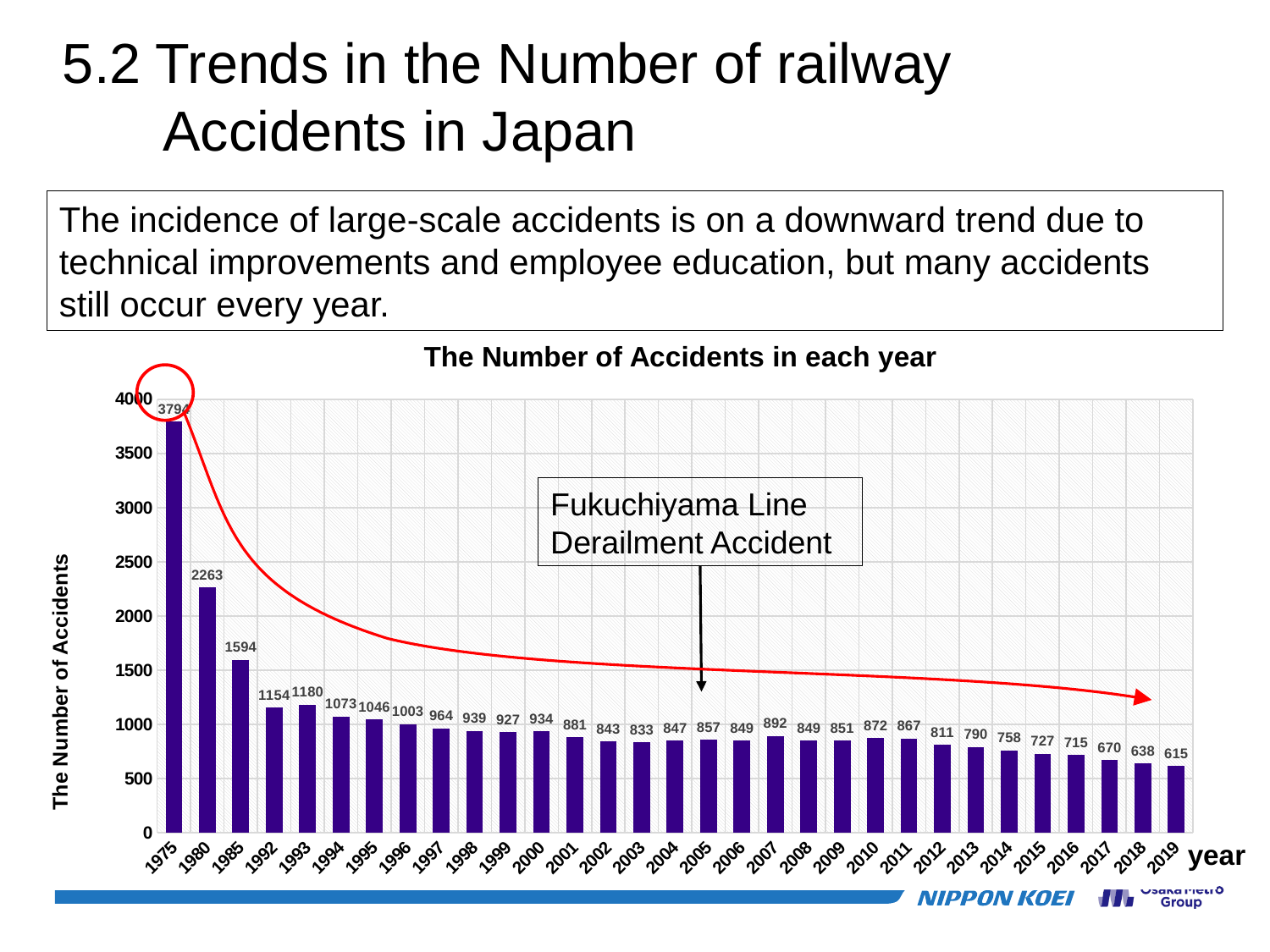

5.2 Trends in the Number of railway Accidents in Japan
鉄道事故報告(国交省)
https://www.mlit.go.jp/report/press/tetsudo08_hh_000098.html

The incidence of large-scale accidents is on a downward trend due to technical improvements and employee education, but many accidents still occur every year.

### Chart: The Number of Accidents in each year

| Category |  |
|---|---|
| 1975 | 3794.0 |
| 1980 | 2263.0 |
| 1985 | 1594.0 |
| 1992 | 1154.0 |
| 1993 | 1180.0 |
| 1994 | 1073.0 |
| 1995 | 1046.0 |
| 1996 | 1003.0 |
| 1997 | 964.0 |
| 1998 | 939.0 |
| 1999 | 927.0 |
| 2000 | 934.0 |
| 2001 | 881.0 |
| 2002 | 843.0 |
| 2003 | 833.0 |
| 2004 | 847.0 |
| 2005 | 857.0 |
| 2006 | 849.0 |
| 2007 | 892.0 |
| 2008 | 849.0 |
| 2009 | 851.0 |
| 2010 | 872.0 |
| 2011 | 867.0 |
| 2012 | 811.0 |
| 2013 | 790.0 |
| 2014 | 758.0 |
| 2015 | 727.0 |
| 2016 | 715.0 |
| 2017 | 670.0 |
| 2018 | 638.0 |
| 2019 | 615.0 |

Fukuchiyama Line Derailment Accident
year